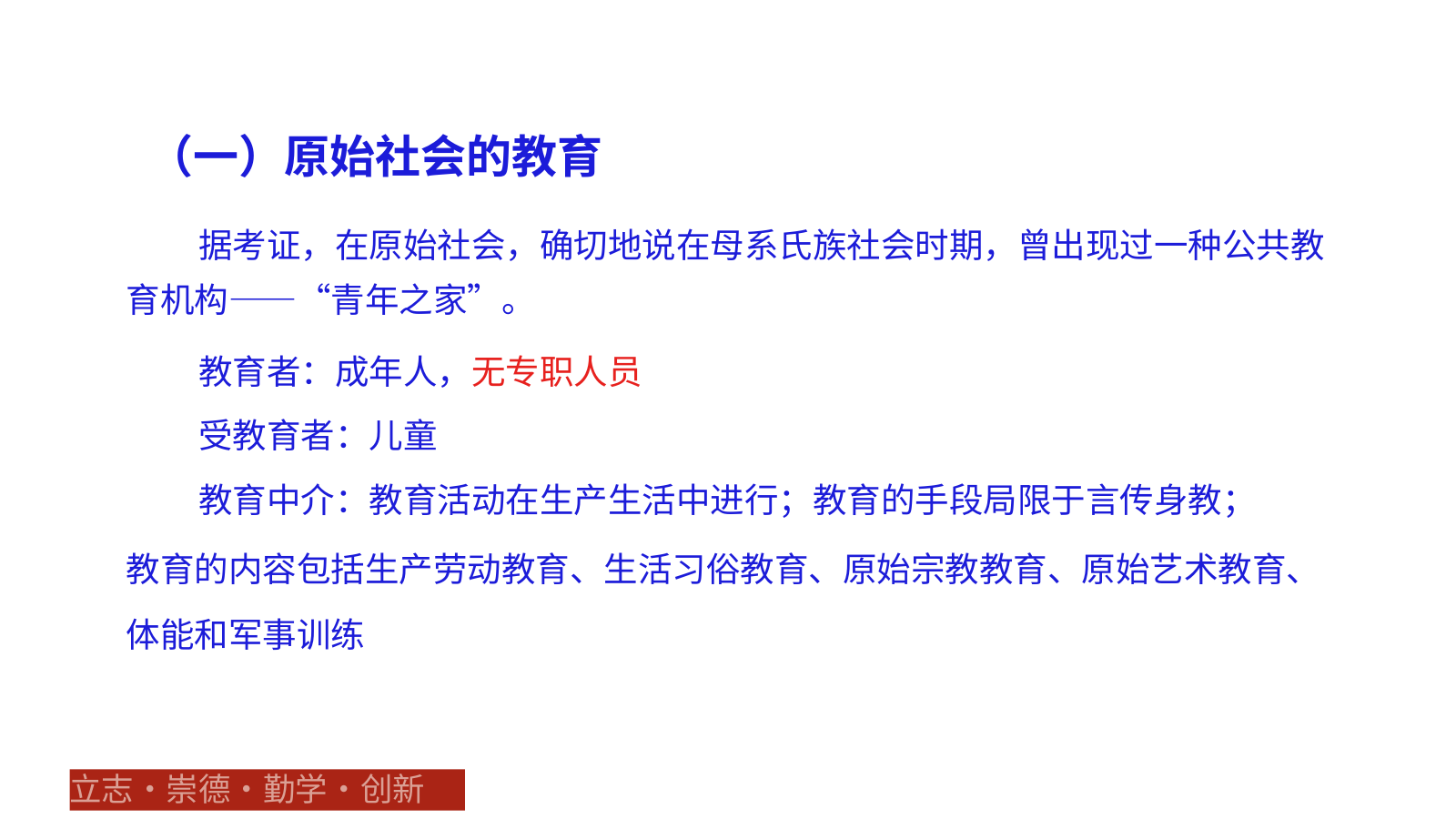

（一）原始社会的教育
据考证，在原始社会，确切地说在母系氏族社会时期，曾出现过一种公共教育机构——“青年之家”。
教育者：成年人，无专职人员
受教育者：儿童
教育中介：教育活动在生产生活中进行；教育的手段局限于言传身教；
教育的内容包括生产劳动教育、生活习俗教育、原始宗教教育、原始艺术教育、体能和军事训练
立志•崇德•勤学•创新